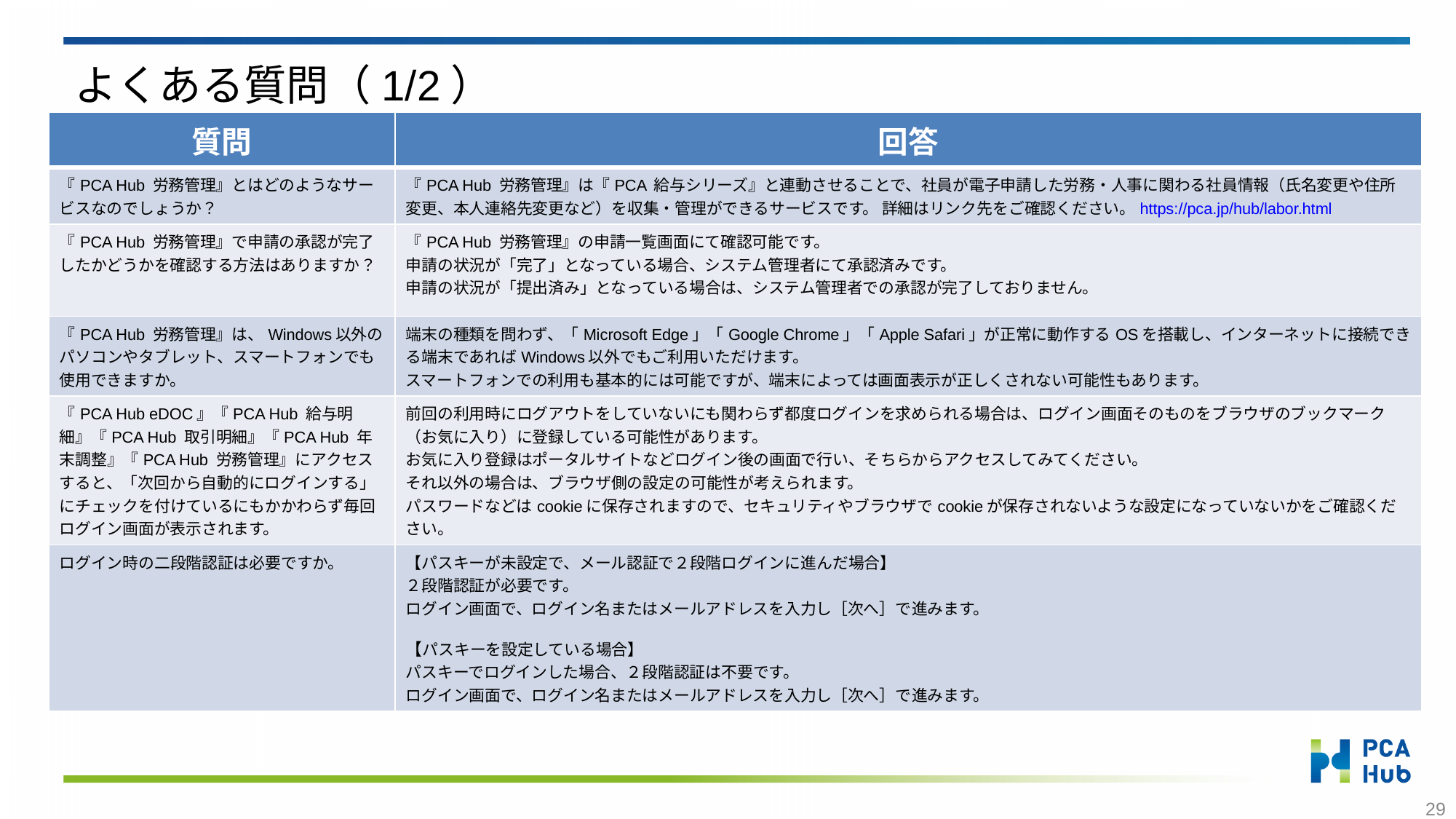

# よくある質問（1/2）
| 質問 | 回答 |
| --- | --- |
| 『PCA Hub 労務管理』とはどのようなサービスなのでしょうか？ | 『PCA Hub 労務管理』は『PCA 給与シリーズ』と連動させることで、社員が電子申請した労務・人事に関わる社員情報（氏名変更や住所変更、本人連絡先変更など）を収集・管理ができるサービスです。 詳細はリンク先をご確認ください。https://pca.jp/hub/labor.html |
| 『PCA Hub 労務管理』で申請の承認が完了したかどうかを確認する方法はありますか？ | 『PCA Hub 労務管理』の申請一覧画面にて確認可能です。 申請の状況が「完了」となっている場合、システム管理者にて承認済みです。 申請の状況が「提出済み」となっている場合は、システム管理者での承認が完了しておりません。 |
| 『PCA Hub 労務管理』は、Windows以外のパソコンやタブレット、スマートフォンでも使用できますか。 | 端末の種類を問わず、「Microsoft Edge」「Google Chrome」「Apple Safari」が正常に動作するOSを搭載し、インターネットに接続できる端末であればWindows以外でもご利用いただけます。 スマートフォンでの利用も基本的には可能ですが、端末によっては画面表示が正しくされない可能性もあります。 |
| 『PCA Hub eDOC』『PCA Hub 給与明細』『PCA Hub 取引明細』『PCA Hub 年末調整』『PCA Hub 労務管理』にアクセスすると、「次回から自動的にログインする」にチェックを付けているにもかかわらず毎回ログイン画面が表示されます。 | 前回の利用時にログアウトをしていないにも関わらず都度ログインを求められる場合は、ログイン画面そのものをブラウザのブックマーク（お気に入り）に登録している可能性があります。 お気に入り登録はポータルサイトなどログイン後の画面で行い、そちらからアクセスしてみてください。 それ以外の場合は、ブラウザ側の設定の可能性が考えられます。 パスワードなどはcookieに保存されますので、セキュリティやブラウザでcookieが保存されないような設定になっていないかをご確認ください。 |
| ログイン時の二段階認証は必要ですか。 | 【パスキーが未設定で、メール認証で２段階ログインに進んだ場合】 ２段階認証が必要です。 ログイン画面で、ログイン名またはメールアドレスを入力し［次へ］で進みます。 【パスキーを設定している場合】 パスキーでログインした場合、２段階認証は不要です。 ログイン画面で、ログイン名またはメールアドレスを入力し［次へ］で進みます。 |
29